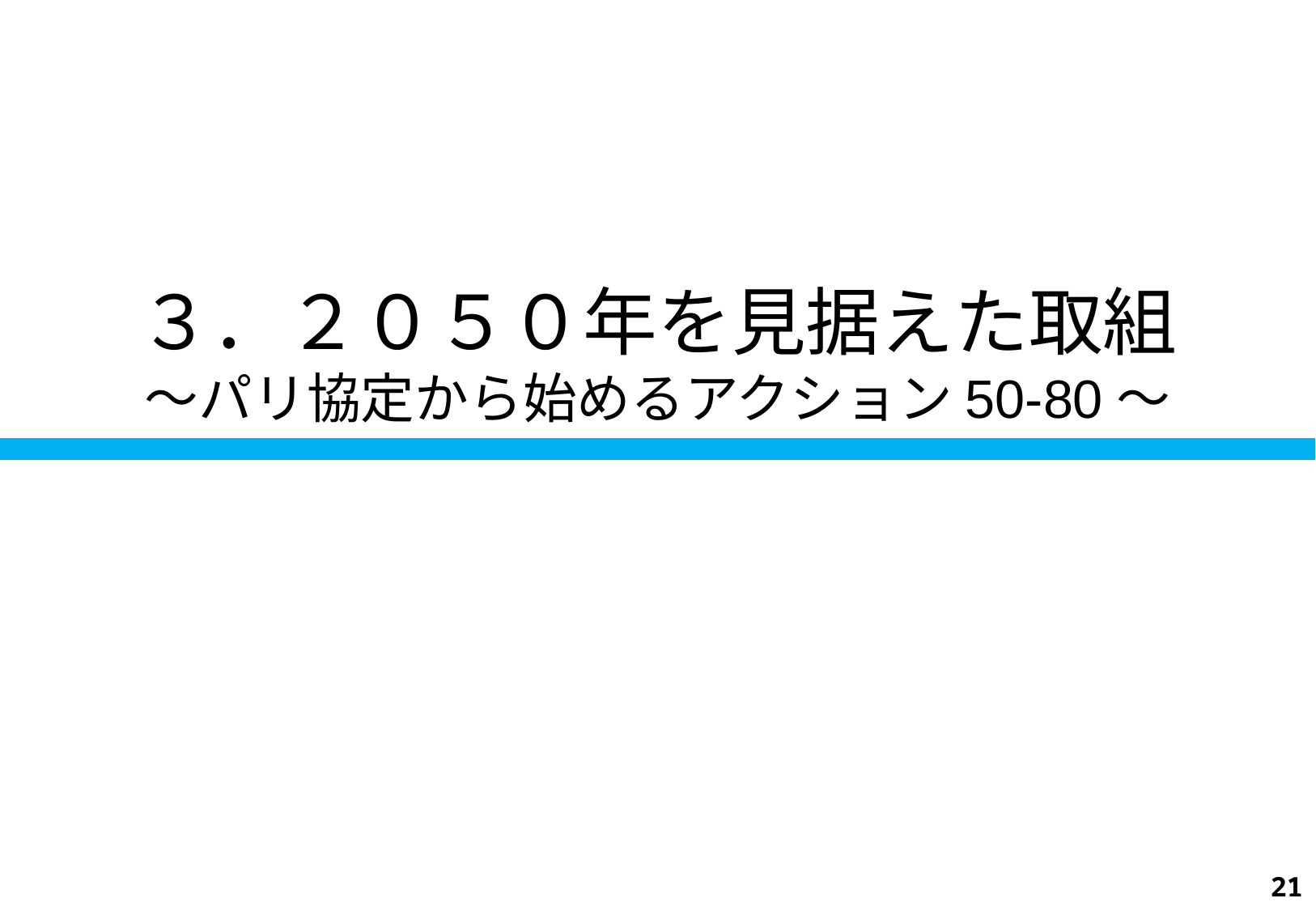

# ３．２０５０年を見据えた取組 ～パリ協定から始めるアクション50-80～
|  |
| --- |
21